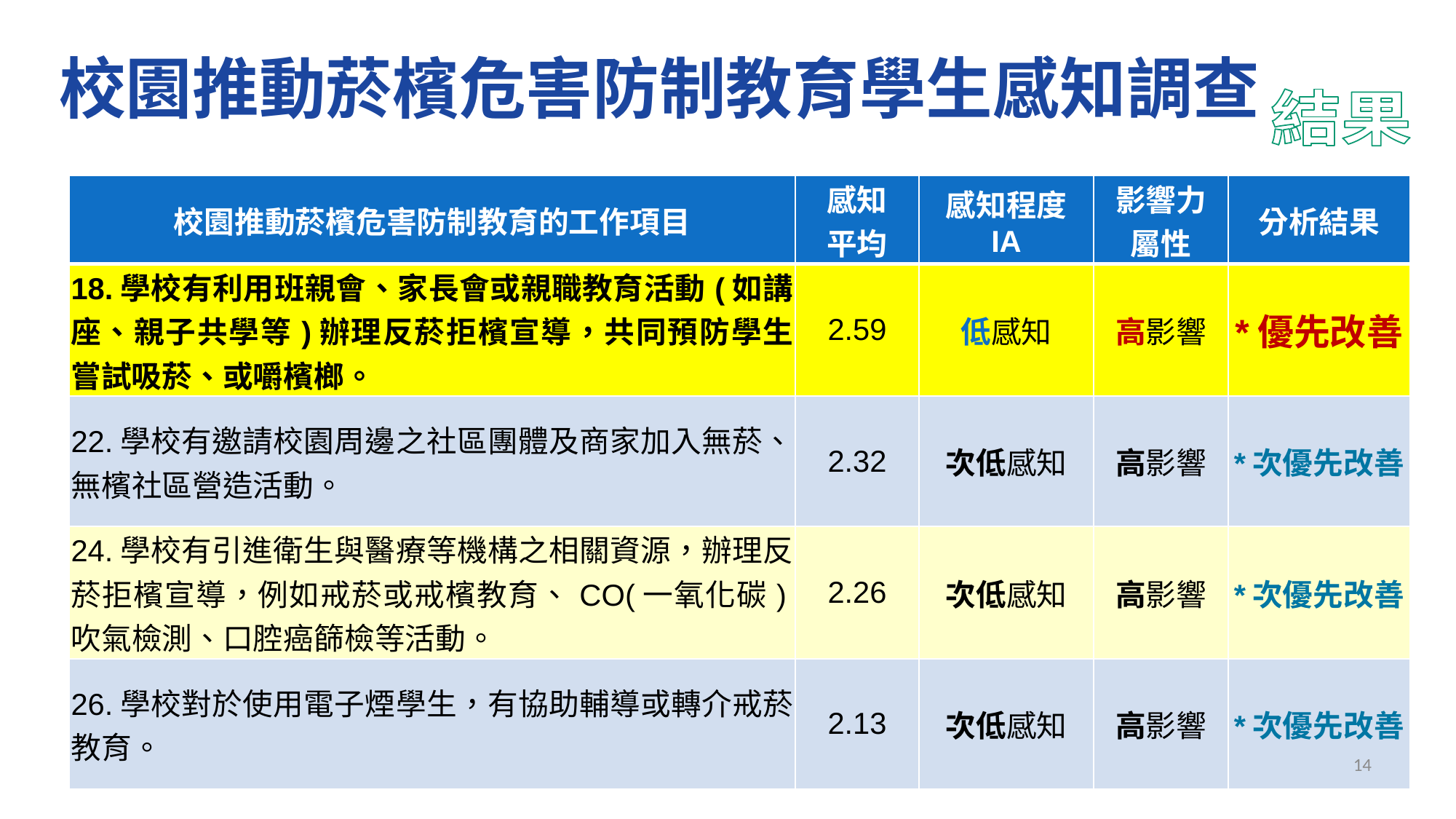

# 校園推動菸檳危害防制教育學生感知調查
結果
| 校園推動菸檳危害防制教育的工作項目 | 感知 平均 | 感知程度 IA | 影響力 屬性 | 分析結果 |
| --- | --- | --- | --- | --- |
| 18.學校有利用班親會、家長會或親職教育活動(如講座、親子共學等)辦理反菸拒檳宣導，共同預防學生嘗試吸菸、或嚼檳榔。 | 2.59 | 低感知 | 高影響 | \*優先改善 |
| 22.學校有邀請校園周邊之社區團體及商家加入無菸、無檳社區營造活動。 | 2.32 | 次低感知 | 高影響 | \*次優先改善 |
| 24.學校有引進衛生與醫療等機構之相關資源，辦理反菸拒檳宣導，例如戒菸或戒檳教育、CO(一氧化碳)吹氣檢測、口腔癌篩檢等活動。 | 2.26 | 次低感知 | 高影響 | \*次優先改善 |
| 26.學校對於使用電子煙學生，有協助輔導或轉介戒菸教育。 | 2.13 | 次低感知 | 高影響 | \*次優先改善 |
14